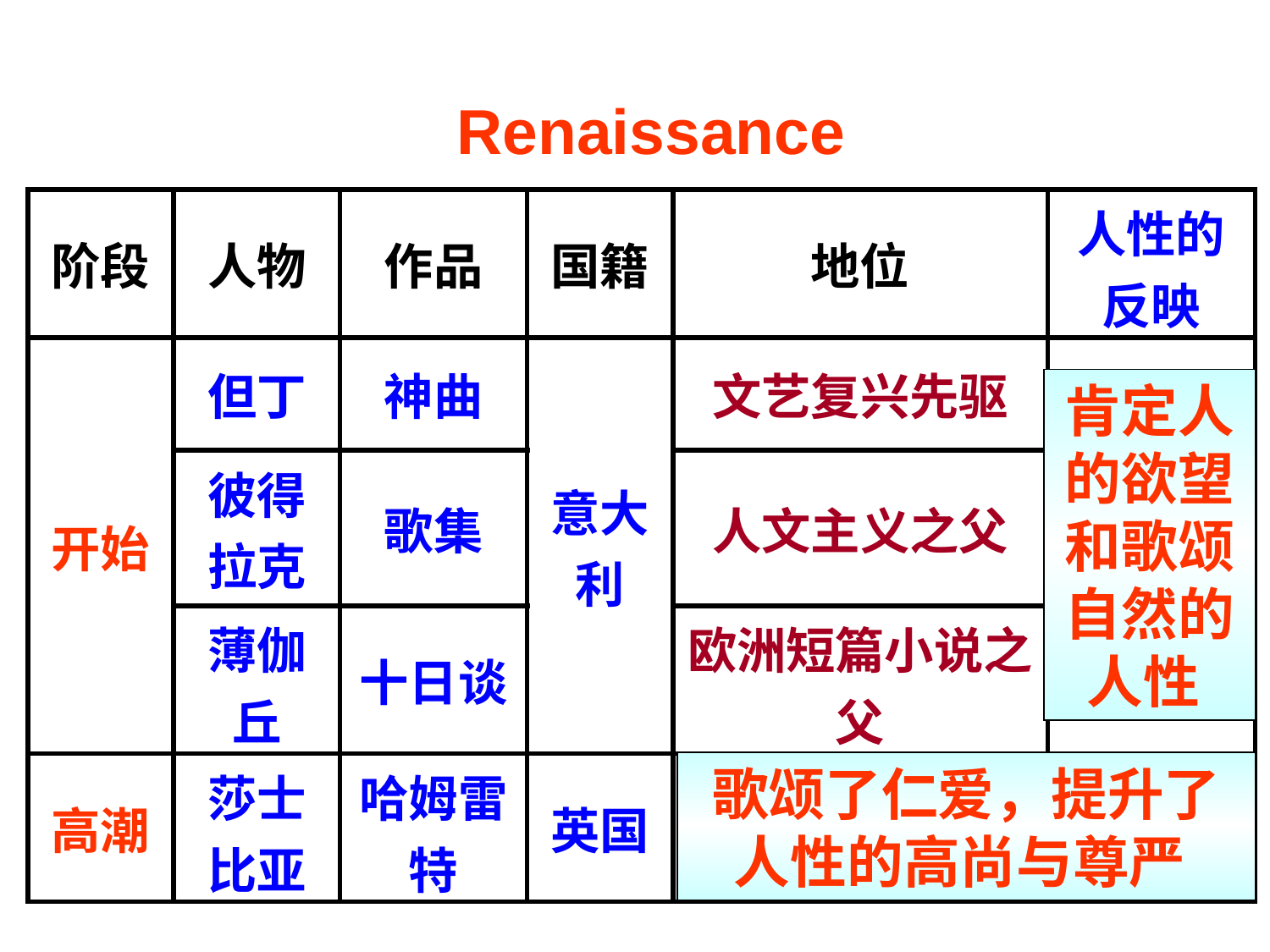

Renaissance
| 阶段 | 人物 | 作品 | 国籍 | 地位 | 人性的反映 |
| --- | --- | --- | --- | --- | --- |
| 开始 | 但丁 | 神曲 | 意大利 | 文艺复兴先驱 |  |
|  | 彼得拉克 | 歌集 |  | 人文主义之父 |  |
|  | 薄伽丘 | 十日谈 |  | 欧洲短篇小说之父 |  |
| 高潮 | 莎士比亚 | 哈姆雷特 | 英国 | 英国最伟大的剧作家 |  |
肯定人的欲望和歌颂自然的人性
歌颂了仁爱，提升了人性的高尚与尊严